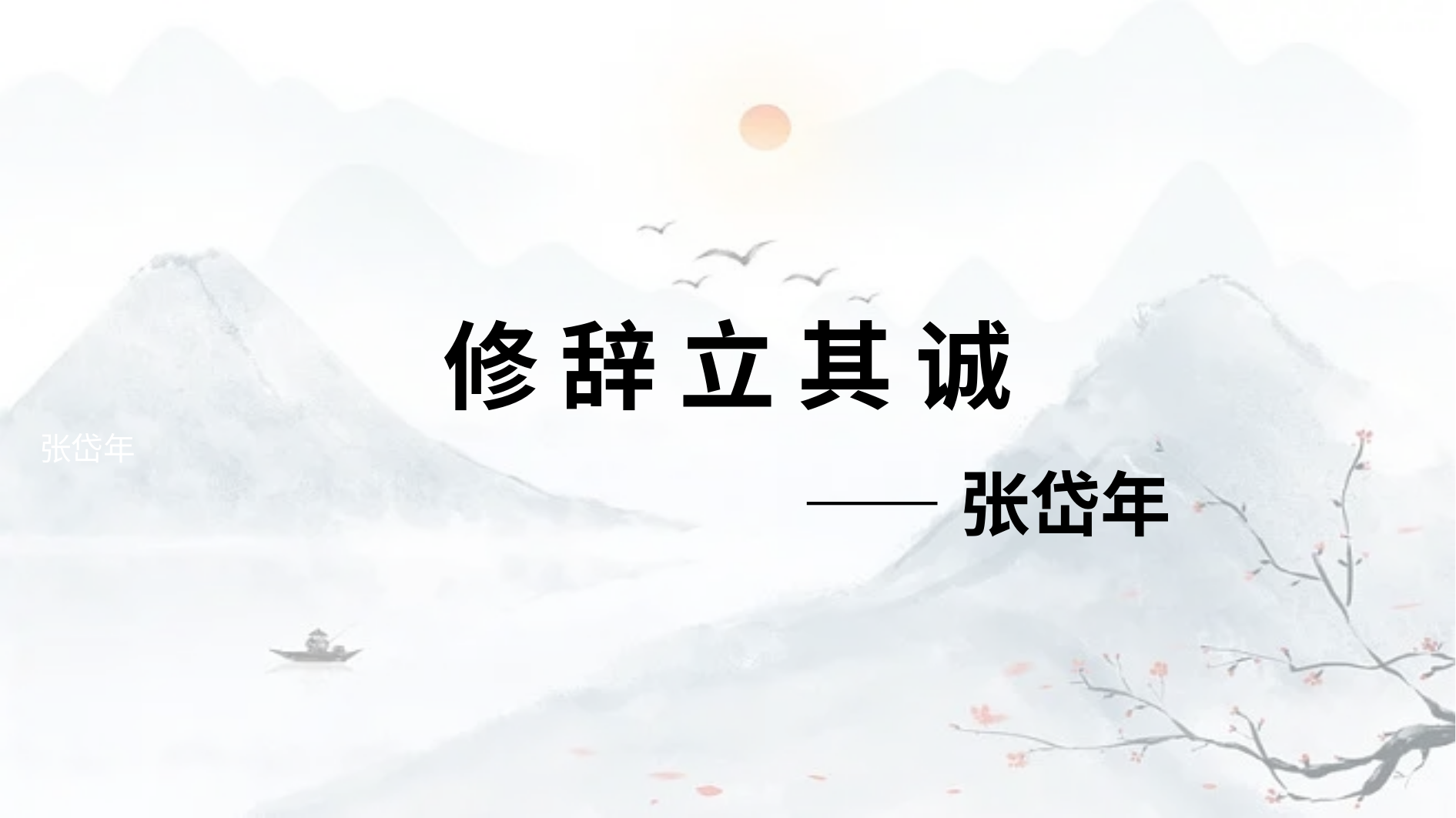

修 辞 立 其 诚
张岱年
——张岱年